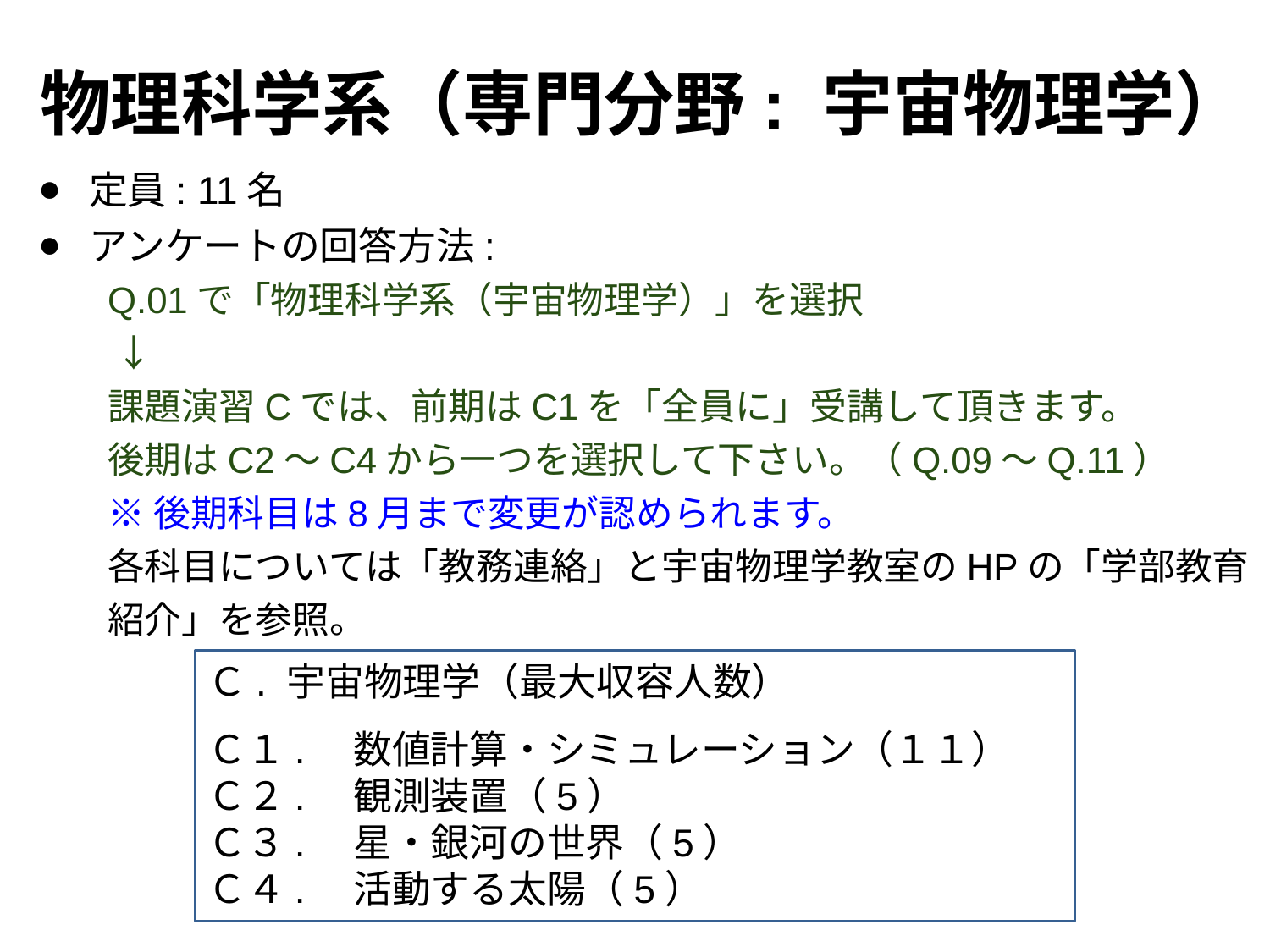

物理科学系（専門分野: 宇宙物理学）
定員: 11名
アンケートの回答方法:
Q.01で「物理科学系（宇宙物理学）」を選択
 ↓
課題演習Cでは、前期はC1を「全員に」受講して頂きます。
後期はC2～C4から一つを選択して下さい。（Q.09～Q.11）
※後期科目は8月まで変更が認められます。
各科目については「教務連絡」と宇宙物理学教室のHPの「学部教育紹介」を参照。
Ｃ. 宇宙物理学（最大収容人数）

Ｃ１.　数値計算・シミュレーション（１１）
Ｃ２.　観測装置（5）
Ｃ３.　星・銀河の世界（5）
Ｃ４.　活動する太陽（5）